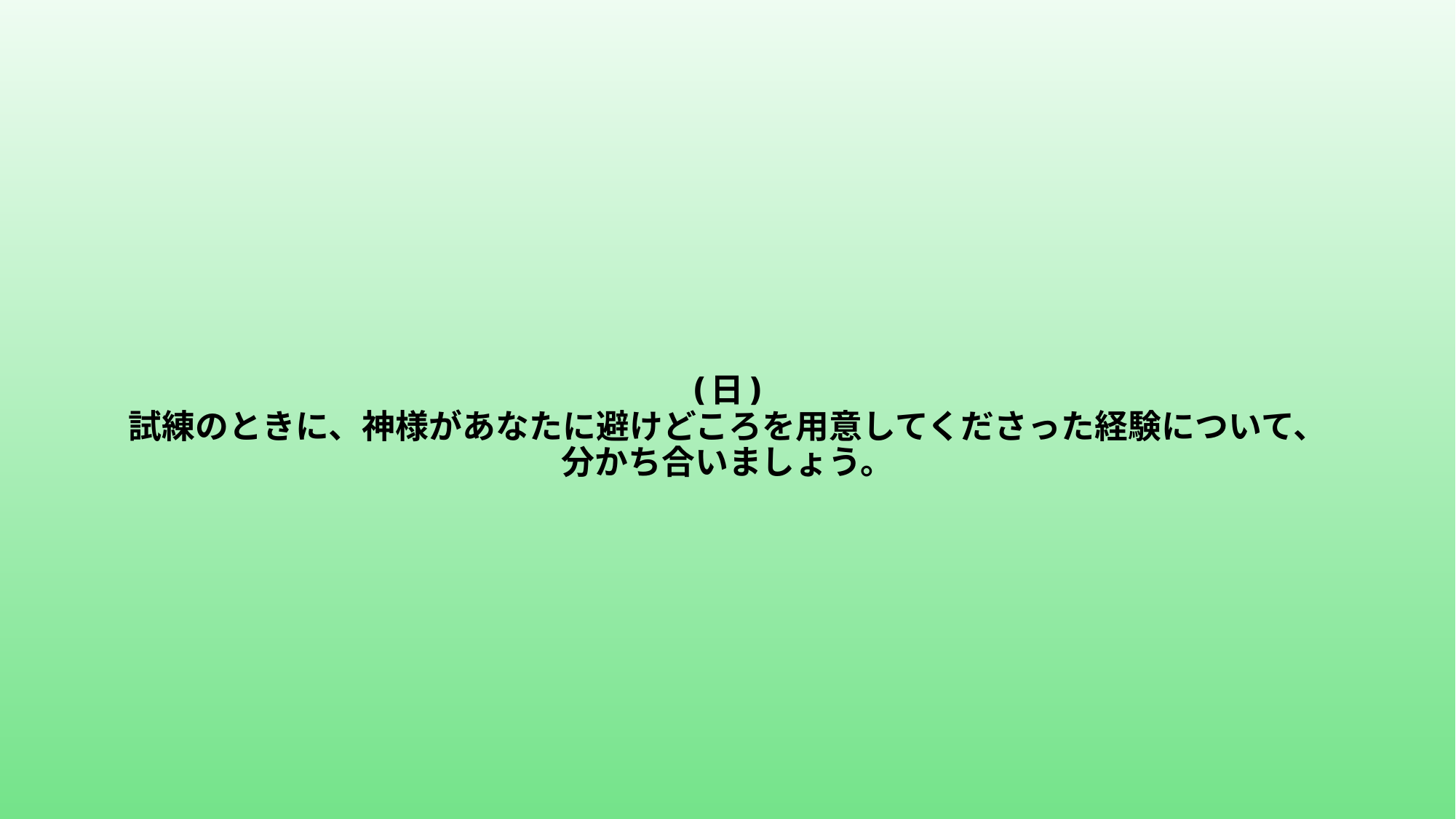

# (日) 試練のときに、神様があなたに避けどころを用意してくださった経験について、 分かち合いましょう。